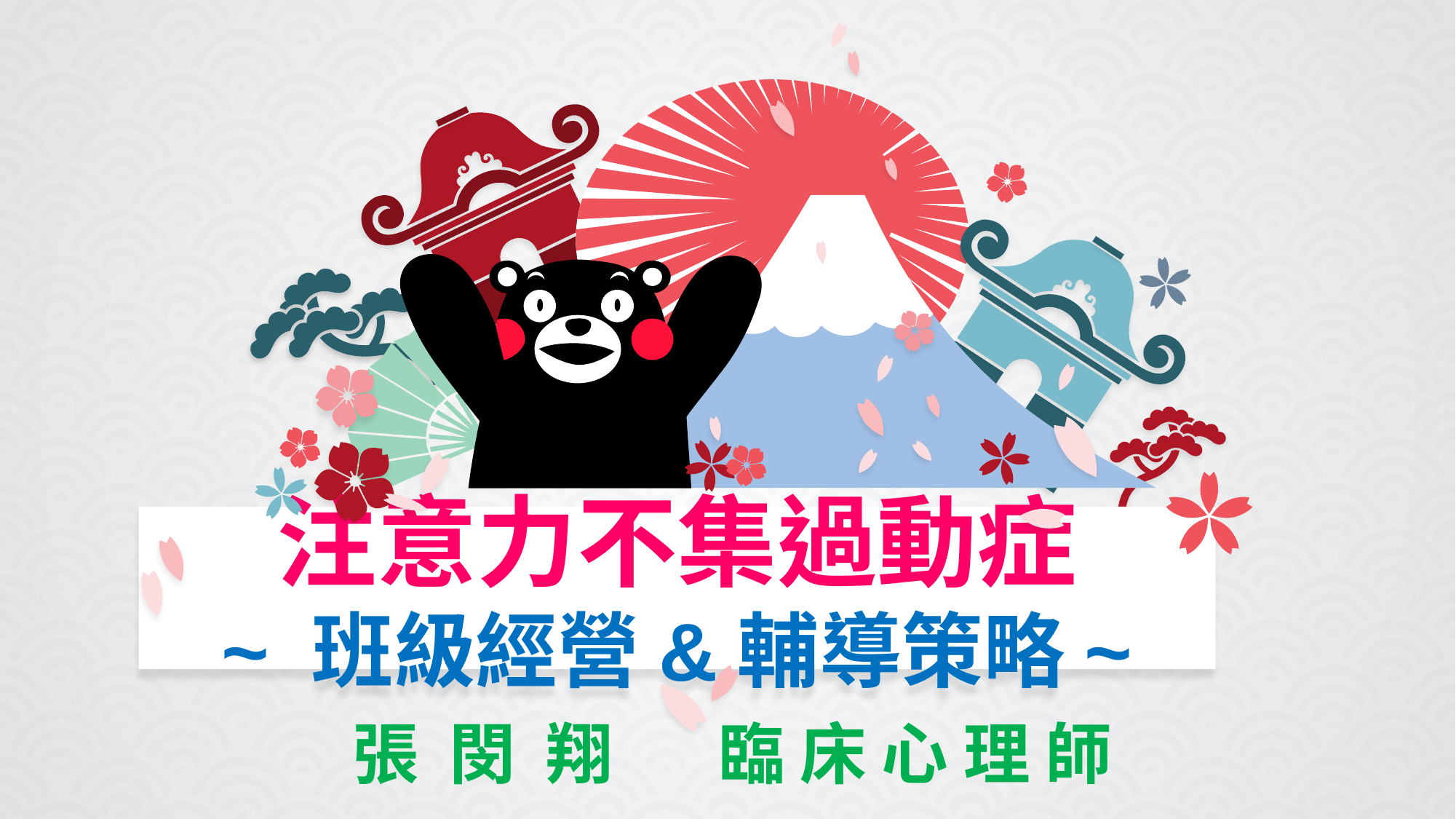

注意力不集過動症
~ 班級經營&輔導策略~

張  閔  翔       臨 床 心 理 師